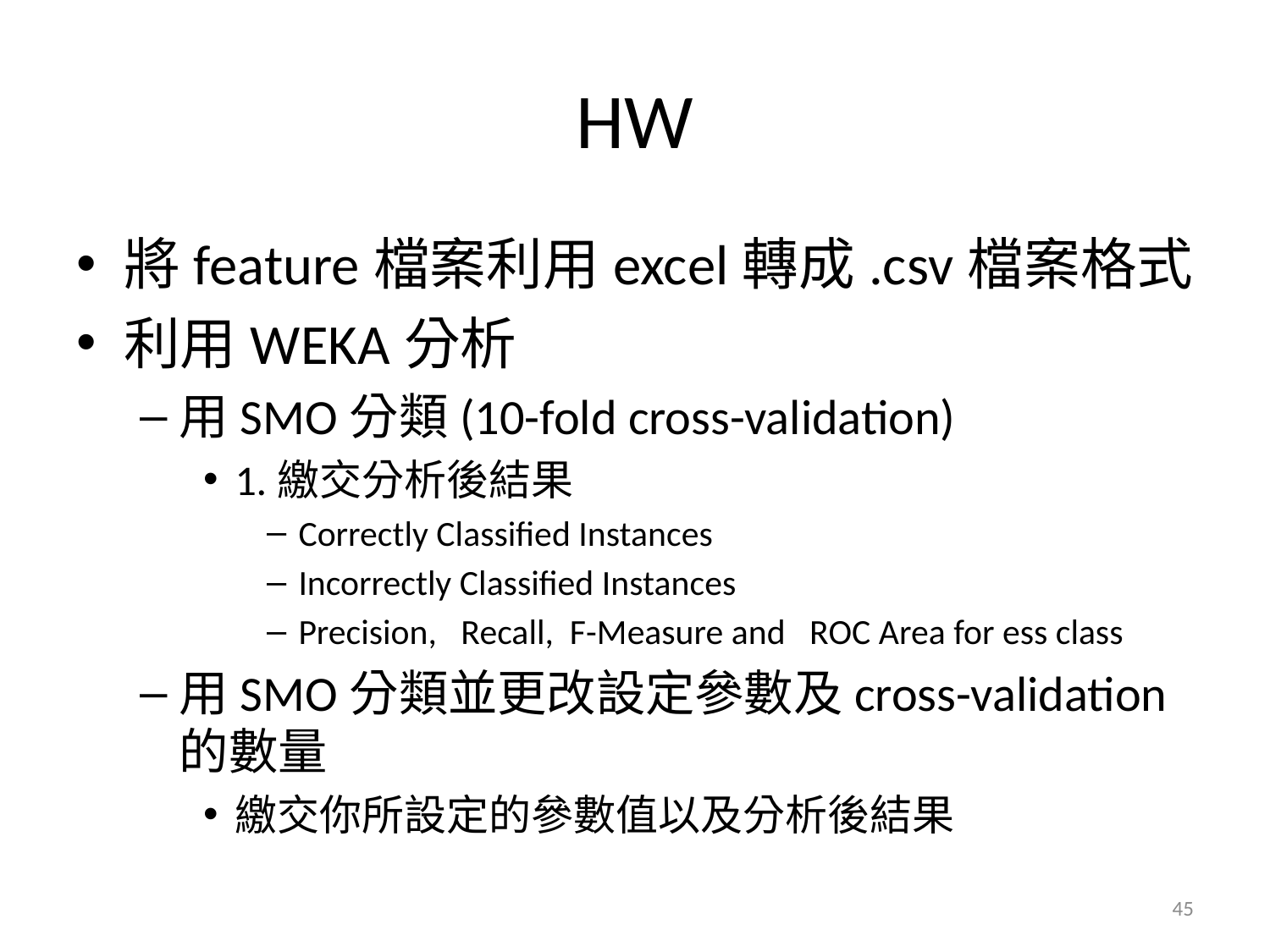

# HW
將feature檔案利用excel轉成.csv檔案格式
利用WEKA分析
用SMO分類(10-fold cross-validation)
1.繳交分析後結果
Correctly Classified Instances
Incorrectly Classified Instances
Precision,   Recall,  F-Measure and   ROC Area for ess class
用SMO分類並更改設定參數及cross-validation的數量
繳交你所設定的參數值以及分析後結果
45